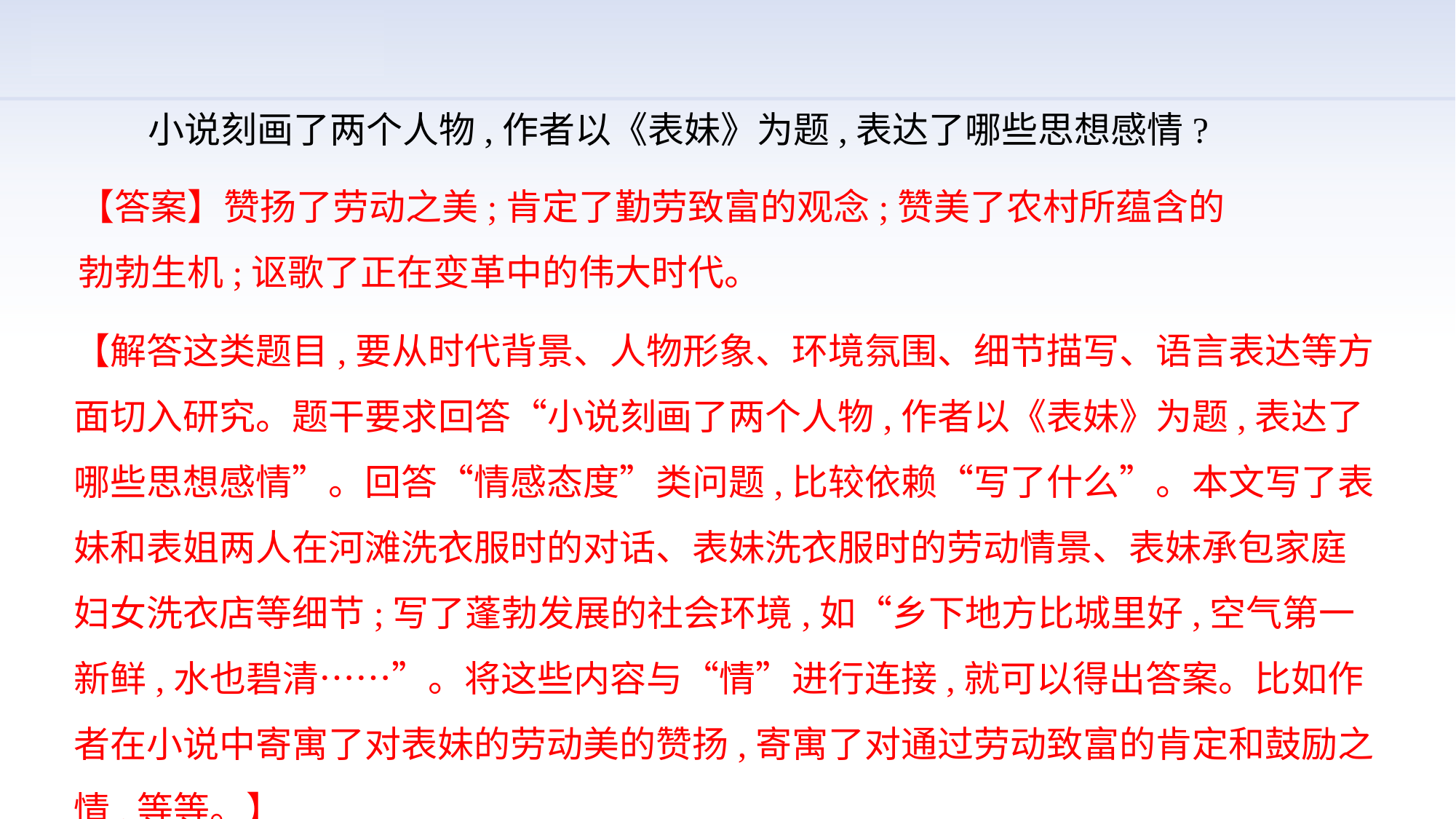

小说刻画了两个人物,作者以《表妹》为题,表达了哪些思想感情?
【答案】赞扬了劳动之美;肯定了勤劳致富的观念;赞美了农村所蕴含的勃勃生机;讴歌了正在变革中的伟大时代。
【解答这类题目,要从时代背景、人物形象、环境氛围、细节描写、语言表达等方面切入研究。题干要求回答“小说刻画了两个人物,作者以《表妹》为题,表达了哪些思想感情”。回答“情感态度”类问题,比较依赖“写了什么”。本文写了表妹和表姐两人在河滩洗衣服时的对话、表妹洗衣服时的劳动情景、表妹承包家庭妇女洗衣店等细节;写了蓬勃发展的社会环境,如“乡下地方比城里好,空气第一新鲜,水也碧清……”。将这些内容与“情”进行连接,就可以得出答案。比如作者在小说中寄寓了对表妹的劳动美的赞扬,寄寓了对通过劳动致富的肯定和鼓励之情,等等。】